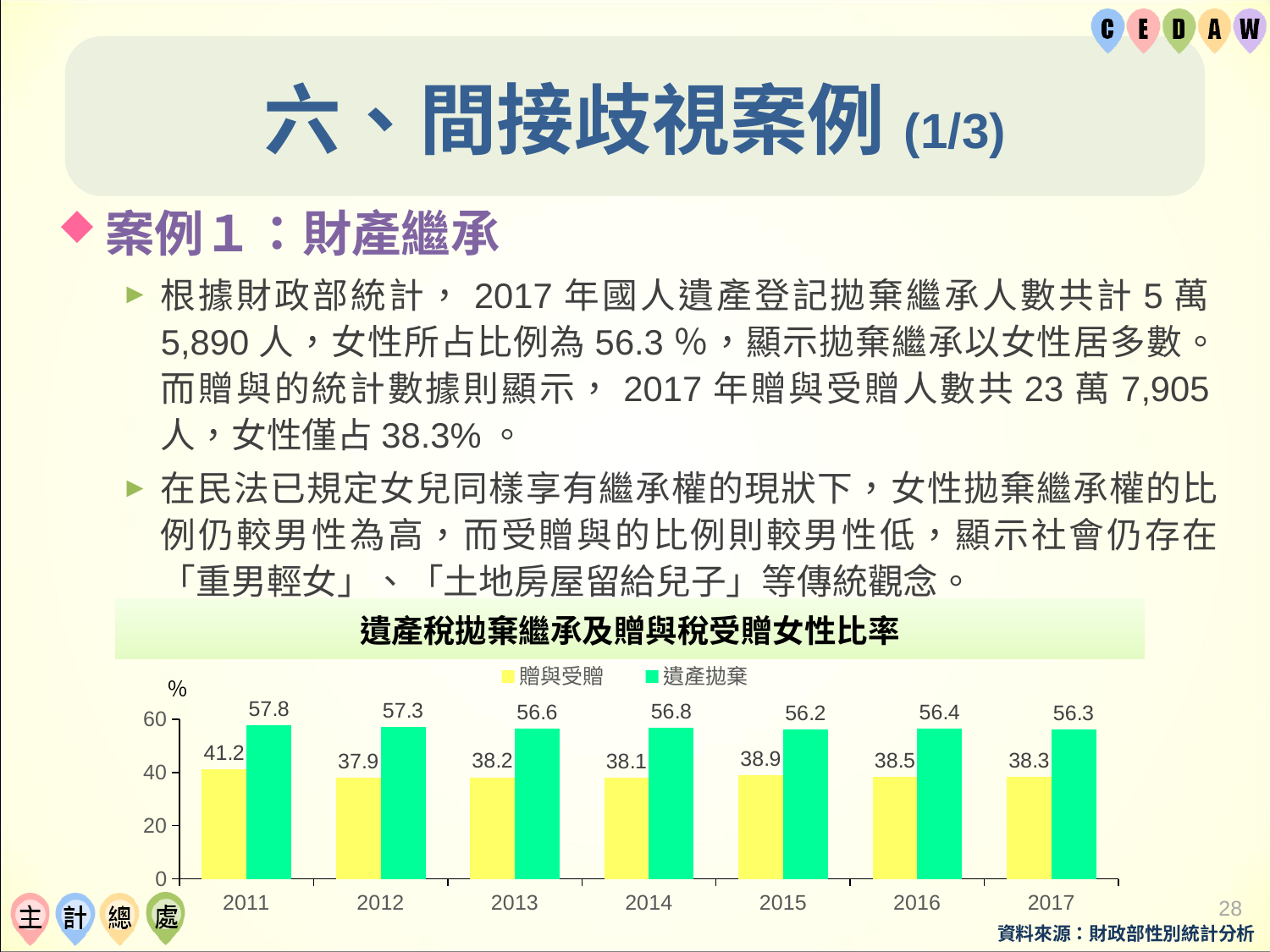

# 六、間接歧視案例(1/3)
案例１：財產繼承
根據財政部統計，2017年國人遺產登記拋棄繼承人數共計5萬5,890人，女性所占比例為56.3％，顯示拋棄繼承以女性居多數。而贈與的統計數據則顯示，2017年贈與受贈人數共23萬7,905人，女性僅占38.3%。
在民法已規定女兒同樣享有繼承權的現狀下，女性拋棄繼承權的比例仍較男性為高，而受贈與的比例則較男性低，顯示社會仍存在「重男輕女」、「土地房屋留給兒子」等傳統觀念。

### Chart

| Category | 贈與受贈 | 遺產拋棄 |
|---|---|---|
| 2011 | 41.2 | 57.8 |
| 2012 | 37.9 | 57.3 |
| 2013 | 38.2 | 56.6 |
| 2014 | 38.1 | 56.8 |
| 2015 | 38.9 | 56.2 |
| 2016 | 38.5 | 56.4 |
| 2017 | 38.3 | 56.3 |
28
資料來源：財政部性別統計分析